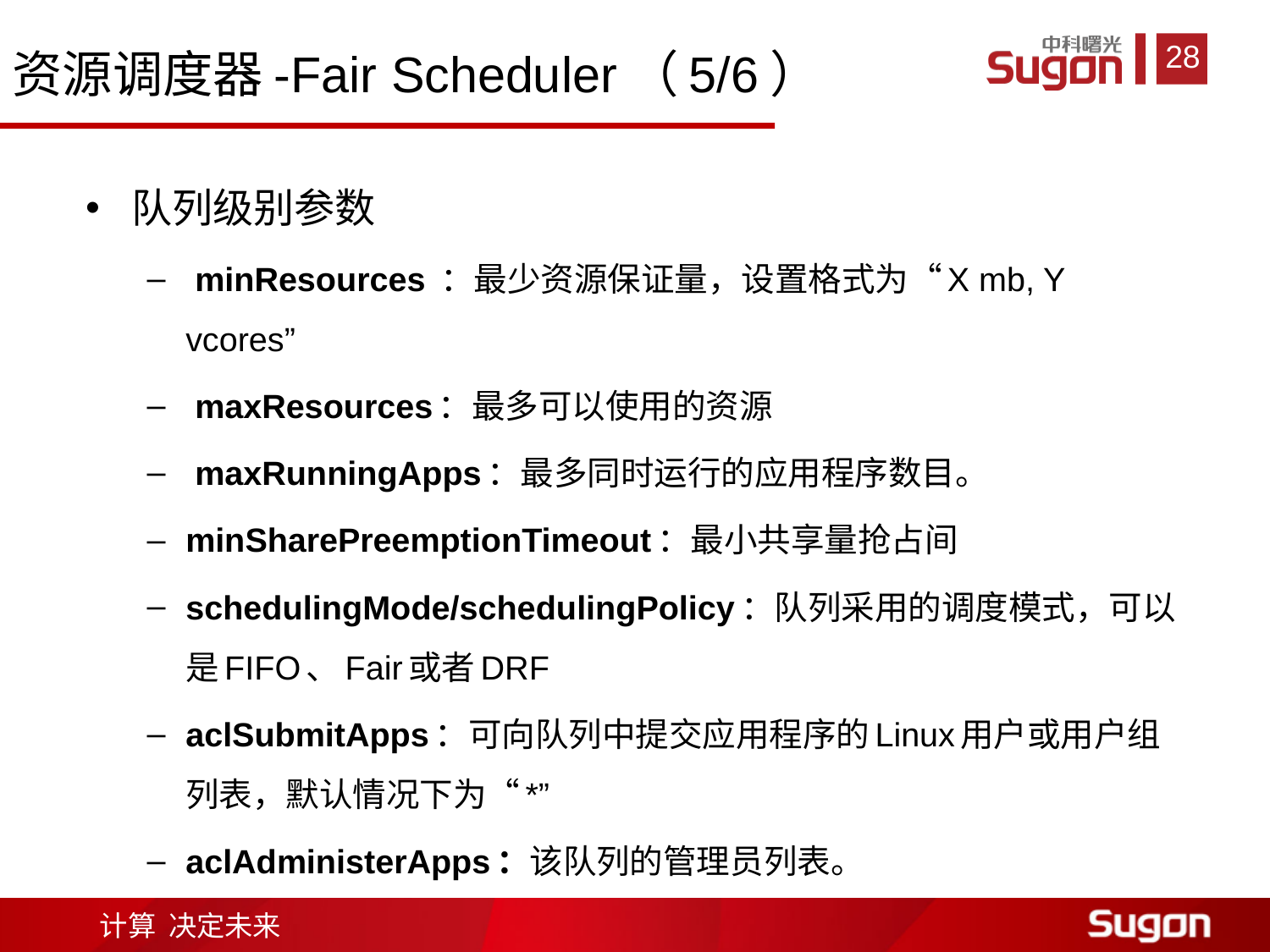

资源调度器-Fair Scheduler（5/6）
队列级别参数
 minResources ：最少资源保证量，设置格式为“X mb, Y vcores”
 maxResources：最多可以使用的资源
 maxRunningApps：最多同时运行的应用程序数目。
minSharePreemptionTimeout：最小共享量抢占间
schedulingMode/schedulingPolicy：队列采用的调度模式，可以是FIFO、Fair或者DRF
aclSubmitApps：可向队列中提交应用程序的Linux用户或用户组列表，默认情况下为“*”
aclAdministerApps：该队列的管理员列表。